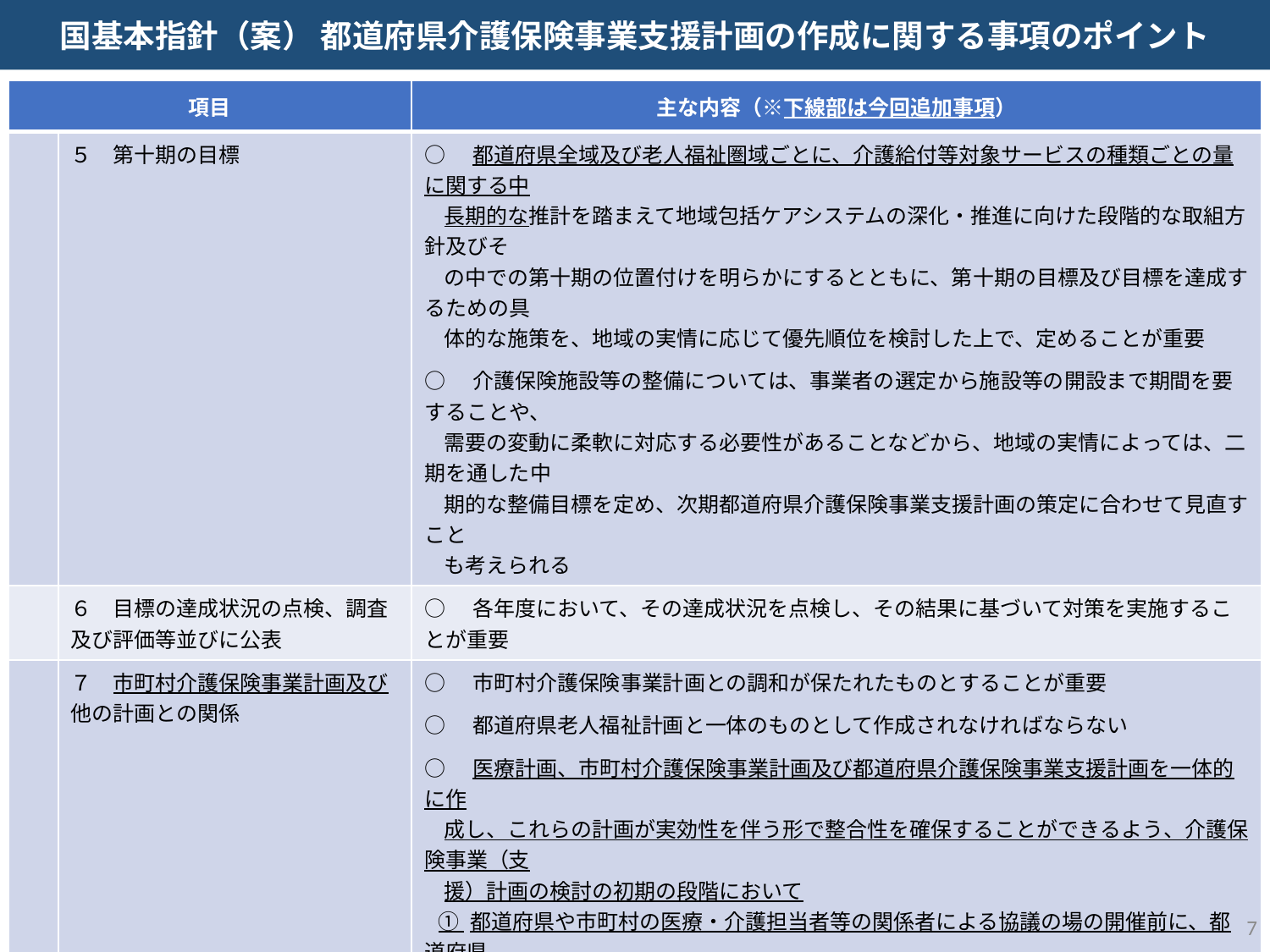

国基本指針（案） 都道府県介護保険事業支援計画の作成に関する事項のポイント
| 項目 |  | 主な内容（※下線部は今回追加事項） |
| --- | --- | --- |
|  | ５　第十期の目標 | ○　都道府県全域及び老人福祉圏域ごとに、介護給付等対象サービスの種類ごとの量に関する中 長期的な推計を踏まえて地域包括ケアシステムの深化・推進に向けた段階的な取組方針及びそ の中での第十期の位置付けを明らかにするとともに、第十期の目標及び目標を達成するための具 体的な施策を、地域の実情に応じて優先順位を検討した上で、定めることが重要 ○　介護保険施設等の整備については、事業者の選定から施設等の開設まで期間を要することや、 需要の変動に柔軟に対応する必要性があることなどから、地域の実情によっては、二期を通した中 期的な整備目標を定め、次期都道府県介護保険事業支援計画の策定に合わせて見直すこと も考えられる |
|  | ６　目標の達成状況の点検、調査 及び評価等並びに公表 | ○　各年度において、その達成状況を点検し、その結果に基づいて対策を実施することが重要 |
|  | ７　市町村介護保険事業計画及び他の計画との関係 | ○　市町村介護保険事業計画との調和が保たれたものとすることが重要 ○　都道府県老人福祉計画と一体のものとして作成されなければならない ○　医療計画、市町村介護保険事業計画及び都道府県介護保険事業支援計画を一体的に作 成し、これらの計画が実効性を伴う形で整合性を確保することができるよう、介護保険事業（支 援）計画の検討の初期の段階において ① 都道府県や市町村の医療・介護担当者等の関係者による協議の場の開催前に、都道府県 と市町村の介護担当者で地域の現状や中長期的な見込み、課題等について認識を合わせる ② これを踏まえ、当該協議の場において、地域医療構想の達成の推進に関する協議の結果を 含め、医療と介護が相互に課題提示や情報共有、目指すべき地域のあり方についてのすり合わ せ等を行う ③ 当該協議の場における議論や調整の結果を遅滞なく管内市町村に共有する 　 こととし、地域が共通の目的意識のもとに一体的に取り組むことができるよう、必要に応じて、 助言・ 調整を行うことが重要 ○　地域において様々な提供主体によるサービスを実施、連携させる都道府県地域福祉支援計画 と調和が保たれたものとすること ○　都道府県高齢者居住安定確保計画と調和が保たれたものとし、住宅担当部局をはじめとした 関係部局と連携を図るよう努めること |
7